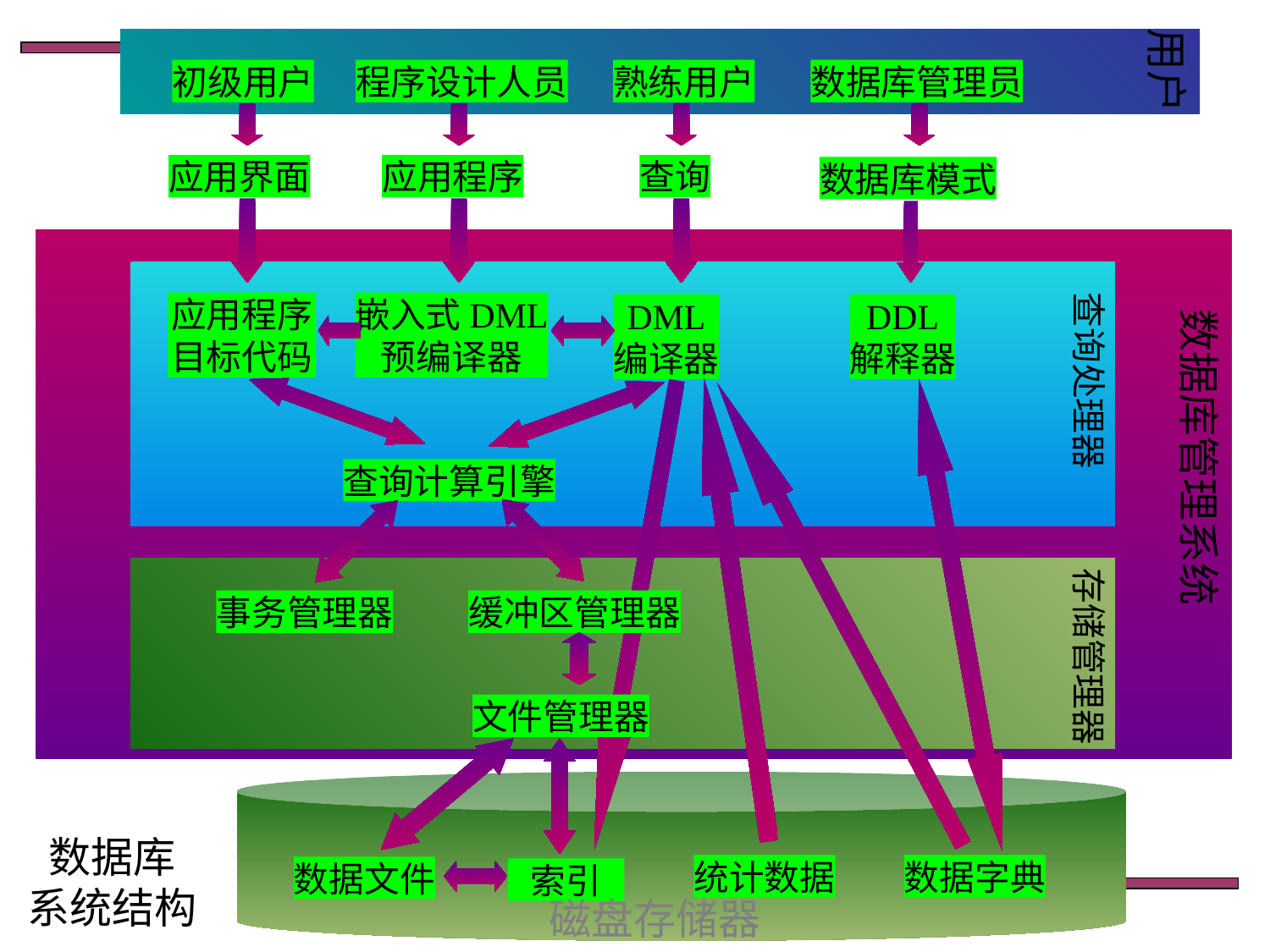

用户

初级用户
程序设计人员
熟练用户
数据库管理员

应用界面
应用程序
查询
数据库模式

查询处理器

应用程序
目标代码
嵌入式DML
预编译器
DML
编译器
DDL
解释器
数据库管理系统

查询计算引擎

存储管理器

事务管理器
缓冲区管理器

文件管理器

数据库
系统结构
统计数据
数据字典
数据文件
索引

磁盘存储器